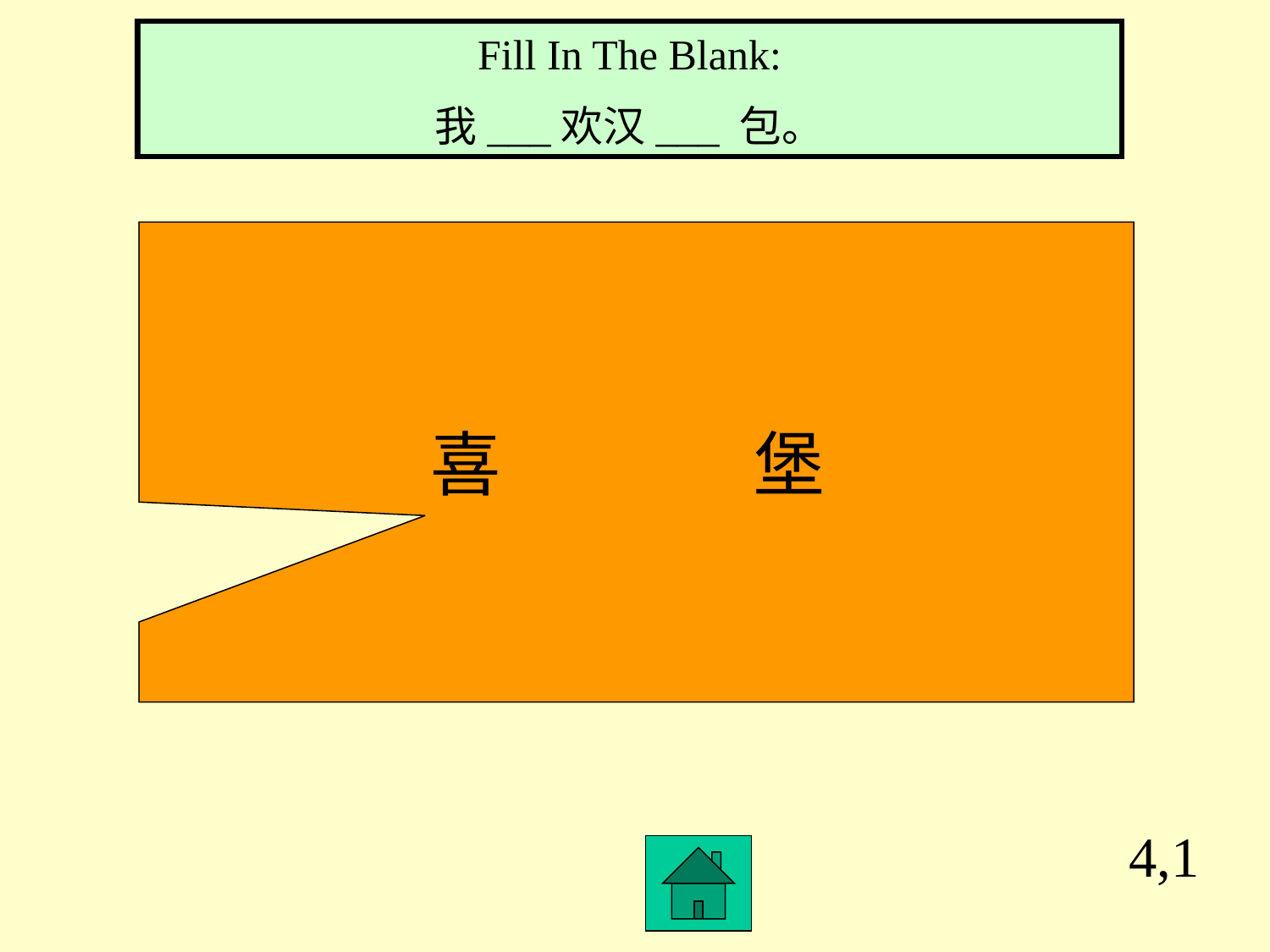

Fill In The Blank:
我___欢汉___ 包。
喜                堡
4,1